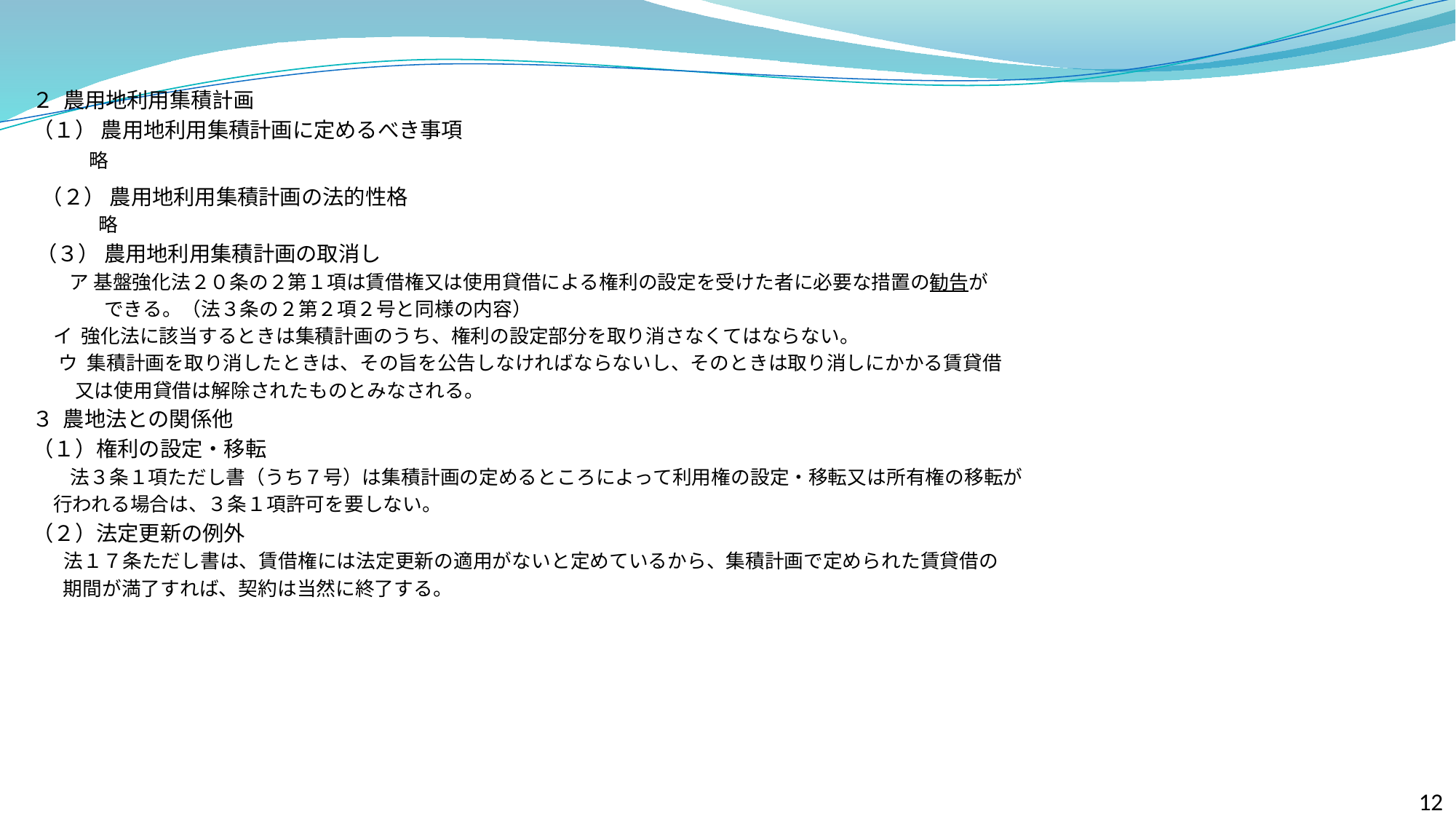

２  農用地利用集積計画
   （１） 農用地利用集積計画に定めるべき事項
               略

　 （２） 農用地利用集積計画の法的性格
 　             略
    （３） 農用地利用集積計画の取消し
　　   ア 基盤強化法２０条の２第１項は賃借権又は使用貸借による権利の設定を受けた者に必要な措置の勧告が
　　　　  できる。（法３条の２第２項２号と同様の内容）
        イ  強化法に該当するときは集積計画のうち、権利の設定部分を取り消さなくてはならない。
　     ウ  集積計画を取り消したときは、その旨を公告しなければならないし、そのときは取り消しにかかる賃貸借
             又は使用貸借は解除されたものとみなされる。
   ３  農地法との関係他
   （１）権利の設定・移転
 　　  法３条１項ただし書（うち７号）は集積計画の定めるところによって利用権の設定・移転又は所有権の移転が
        行われる場合は、３条１項許可を要しない。
   （２）法定更新の例外
 　     法１７条ただし書は、賃借権には法定更新の適用がないと定めているから、集積計画で定められた賃貸借の
　      期間が満了すれば、契約は当然に終了する。

12